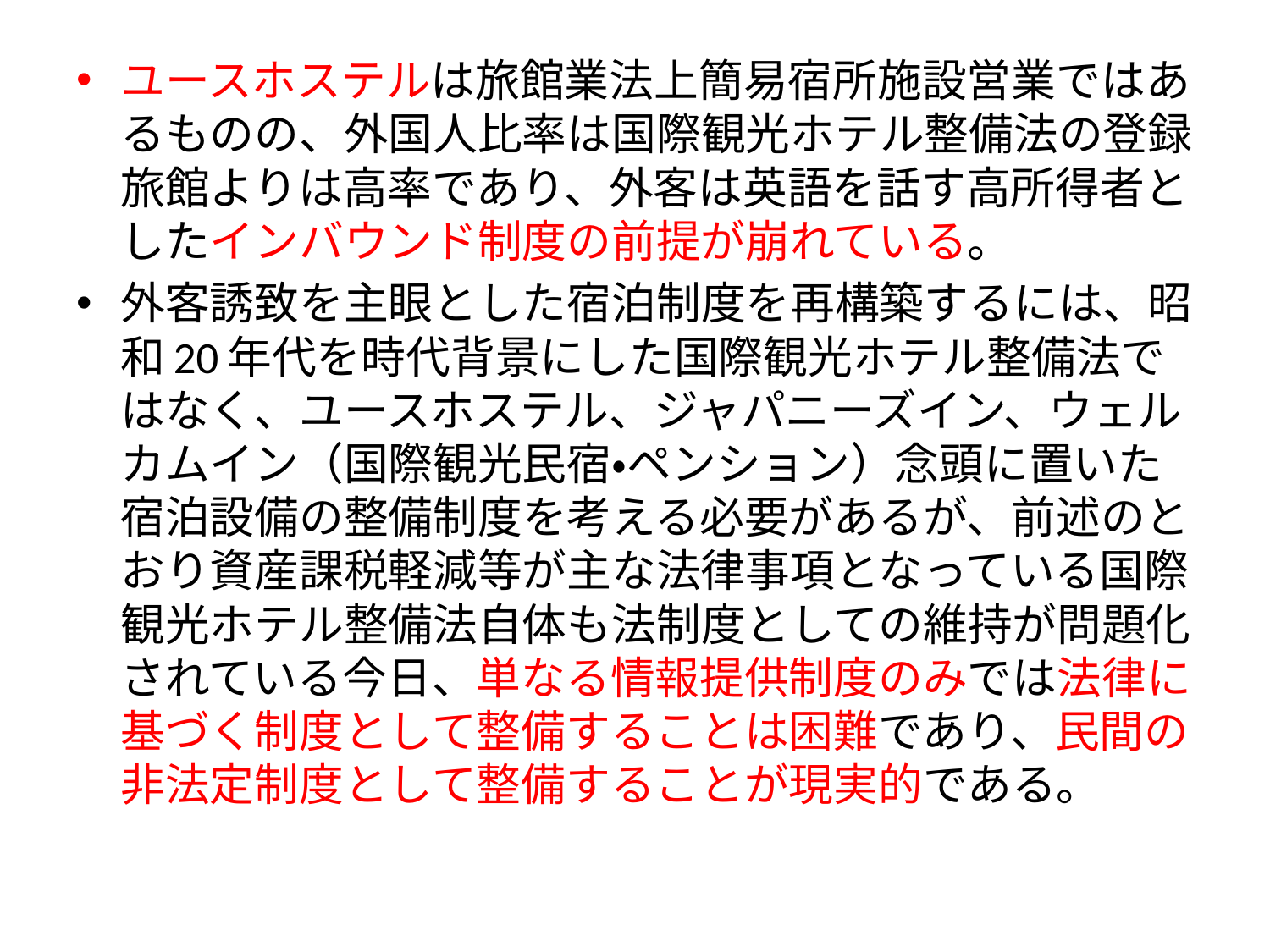

ユースホステルは旅館業法上簡易宿所施設営業ではあるものの、外国人比率は国際観光ホテル整備法の登録旅館よりは高率であり、外客は英語を話す高所得者としたインバウンド制度の前提が崩れている。
外客誘致を主眼とした宿泊制度を再構築するには、昭和20年代を時代背景にした国際観光ホテル整備法ではなく、ユースホステル、ジャパニーズイン、ウェルカムイン（国際観光民宿・ペンション）念頭に置いた宿泊設備の整備制度を考える必要があるが、前述のとおり資産課税軽減等が主な法律事項となっている国際観光ホテル整備法自体も法制度としての維持が問題化されている今日、単なる情報提供制度のみでは法律に基づく制度として整備することは困難であり、民間の非法定制度として整備することが現実的である。